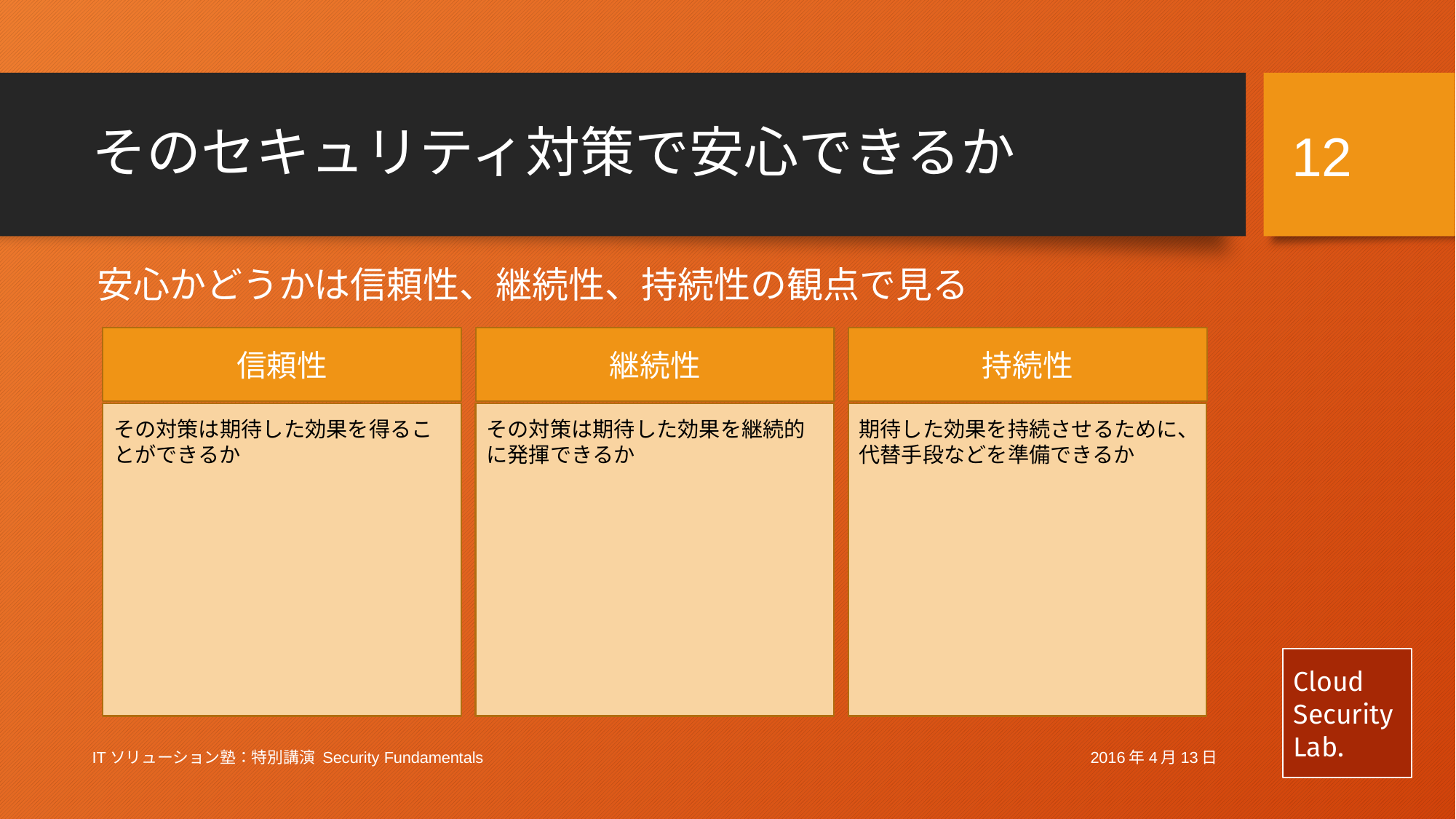

12
# そのセキュリティ対策で安心できるか
安心かどうかは信頼性、継続性、持続性の観点で見る
信頼性
継続性
持続性
その対策は期待した効果を得ることができるか
その対策は期待した効果を継続的に発揮できるか
期待した効果を持続させるために、代替手段などを準備できるか

2016年4月13日
ITソリューション塾：特別講演 Security Fundamentals